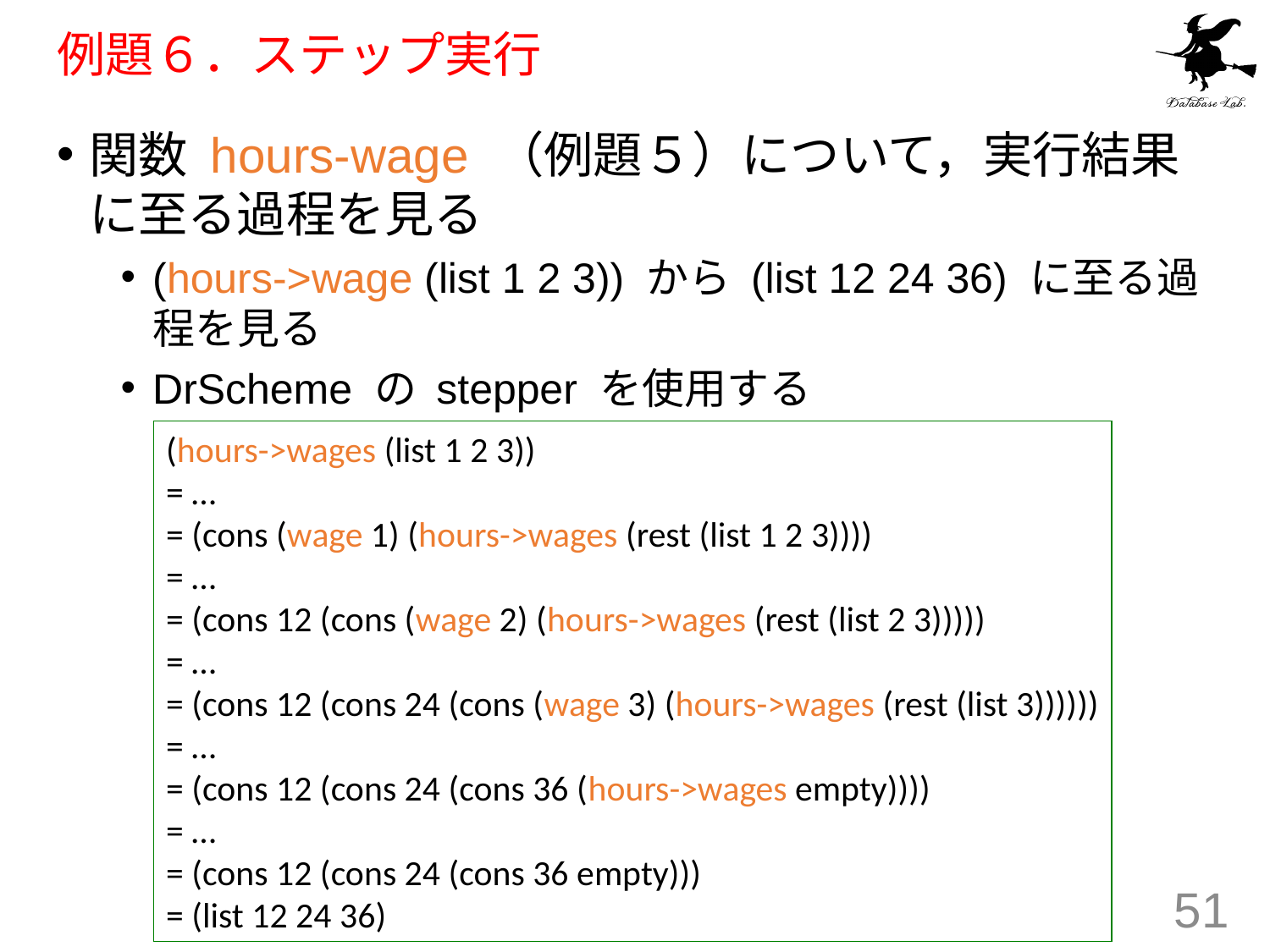

# 例題６．ステップ実行
関数 hours-wage （例題５）について，実行結果に至る過程を見る
(hours->wage (list 1 2 3)) から (list 12 24 36) に至る過程を見る
DrScheme の stepper を使用する

(hours->wages (list 1 2 3))
= …
= (cons (wage 1) (hours->wages (rest (list 1 2 3))))
= …
= (cons 12 (cons (wage 2) (hours->wages (rest (list 2 3)))))
= …
= (cons 12 (cons 24 (cons (wage 3) (hours->wages (rest (list 3))))))
= …
= (cons 12 (cons 24 (cons 36 (hours->wages empty))))
= …
= (cons 12 (cons 24 (cons 36 empty)))
= (list 12 24 36)

51